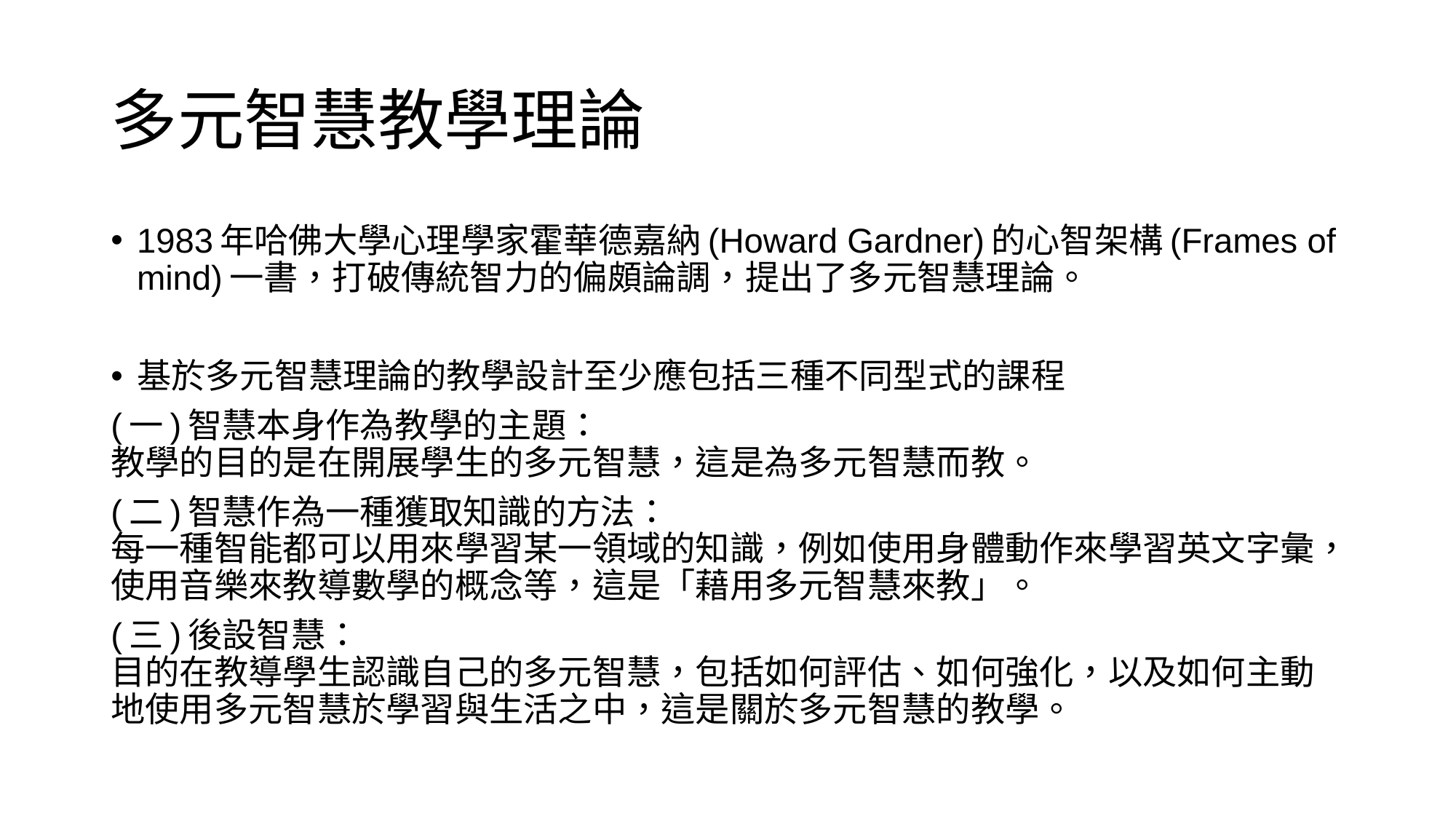

# 多元智慧教學理論
1983年哈佛大學心理學家霍華德嘉納(Howard Gardner)的心智架構(Frames of mind)一書，打破傳統智力的偏頗論調，提出了多元智慧理論。

基於多元智慧理論的教學設計至少應包括三種不同型式的課程
(一)智慧本身作為教學的主題：
教學的目的是在開展學生的多元智慧，這是為多元智慧而教。
(二)智慧作為一種獲取知識的方法：
每一種智能都可以用來學習某一領域的知識，例如使用身體動作來學習英文字彙，使用音樂來教導數學的概念等，這是「藉用多元智慧來教」。
(三)後設智慧：
目的在教導學生認識自己的多元智慧，包括如何評估、如何強化，以及如何主動地使用多元智慧於學習與生活之中，這是關於多元智慧的教學。